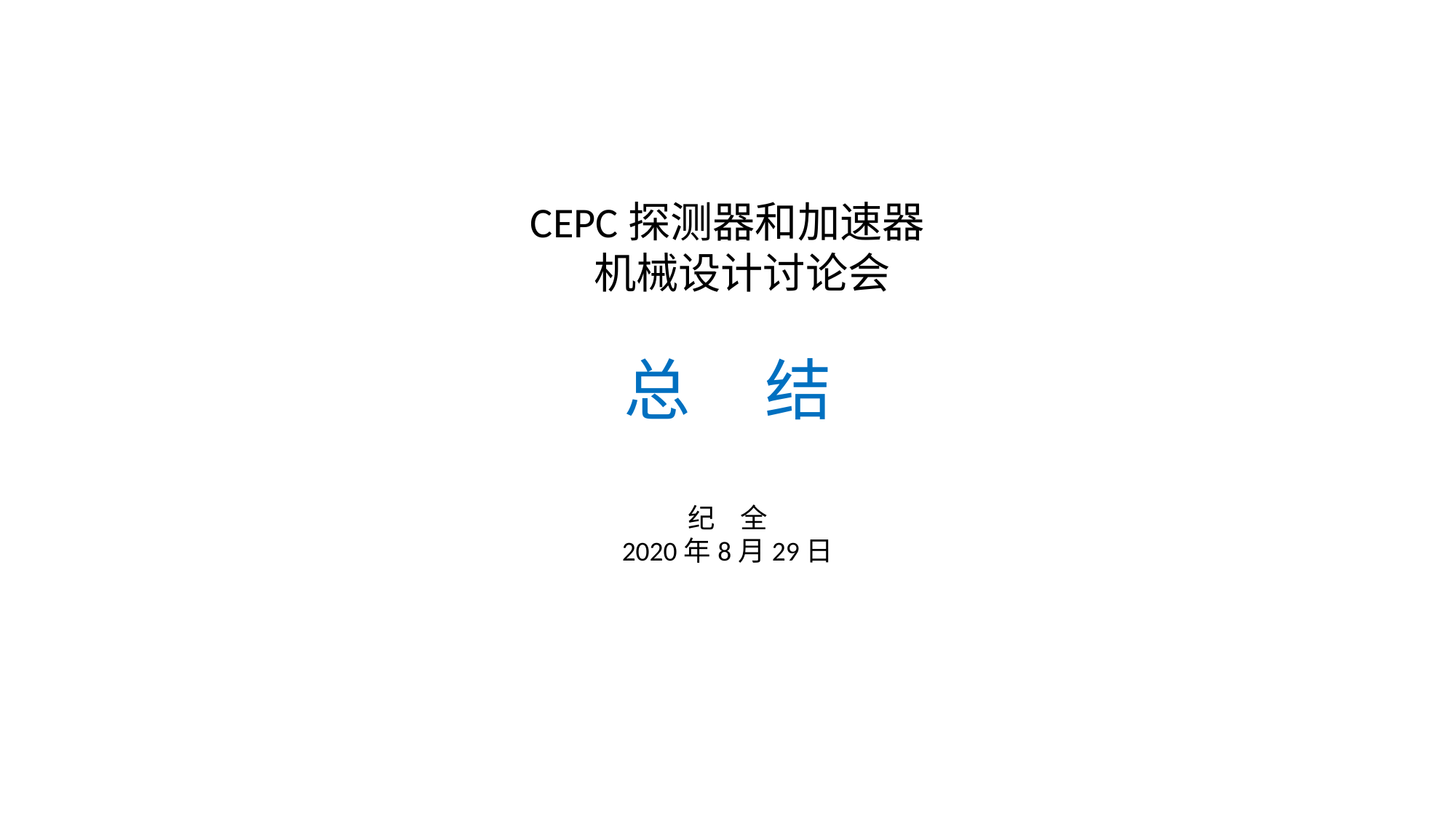

CEPC探测器和加速器
  机械设计讨论会

总     结
纪    全
2020年8月29日